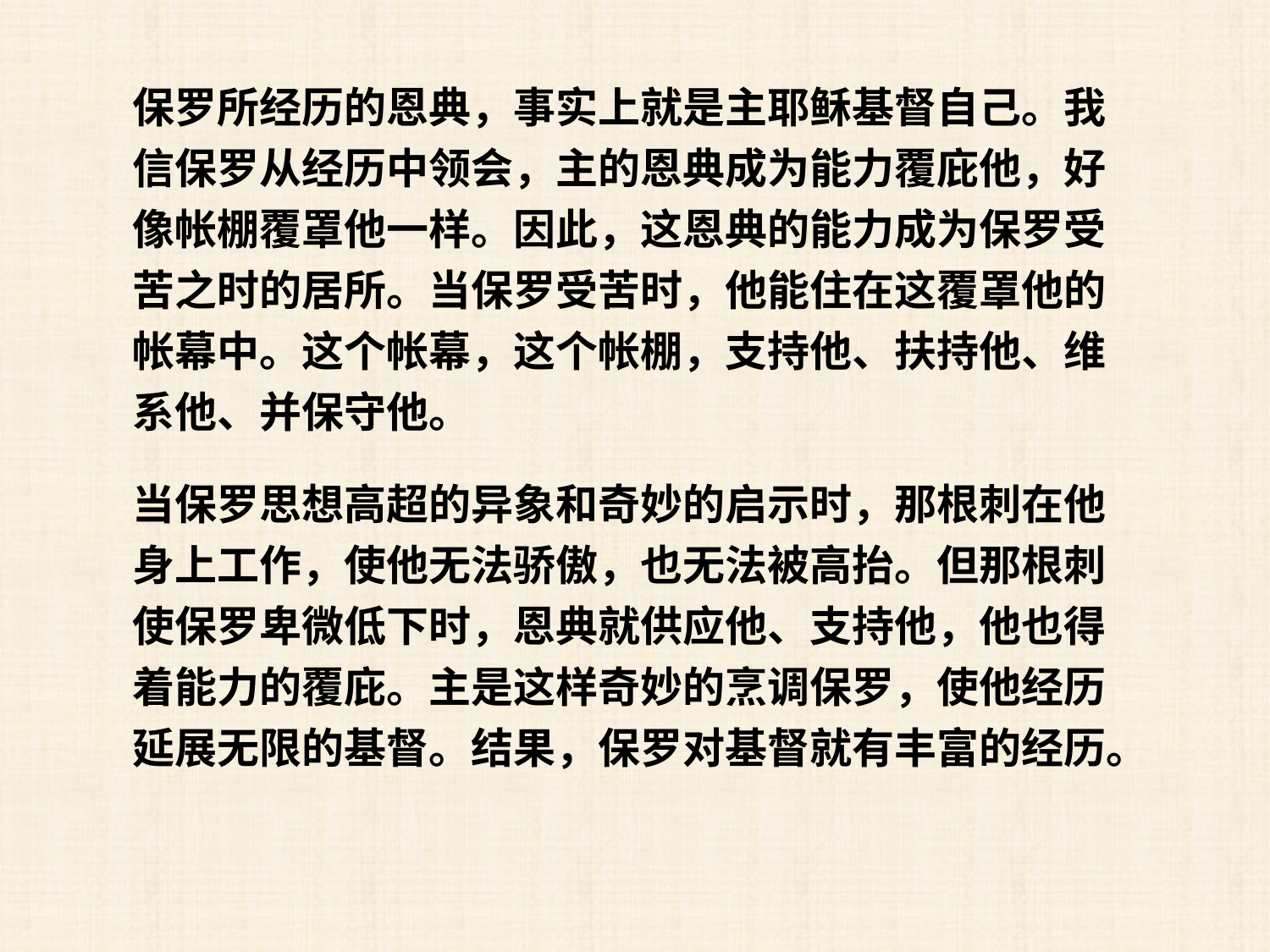

保罗所经历的恩典，事实上就是主耶稣基督自己。我信保罗从经历中领会，主的恩典成为能力覆庇他，好像帐棚覆罩他一样。因此，这恩典的能力成为保罗受苦之时的居所。当保罗受苦时，他能住在这覆罩他的帐幕中。这个帐幕，这个帐棚，支持他、扶持他、维系他、并保守他。
当保罗思想高超的异象和奇妙的启示时，那根刺在他身上工作，使他无法骄傲，也无法被高抬。但那根刺使保罗卑微低下时，恩典就供应他、支持他，他也得着能力的覆庇。主是这样奇妙的烹调保罗，使他经历延展无限的基督。结果，保罗对基督就有丰富的经历。